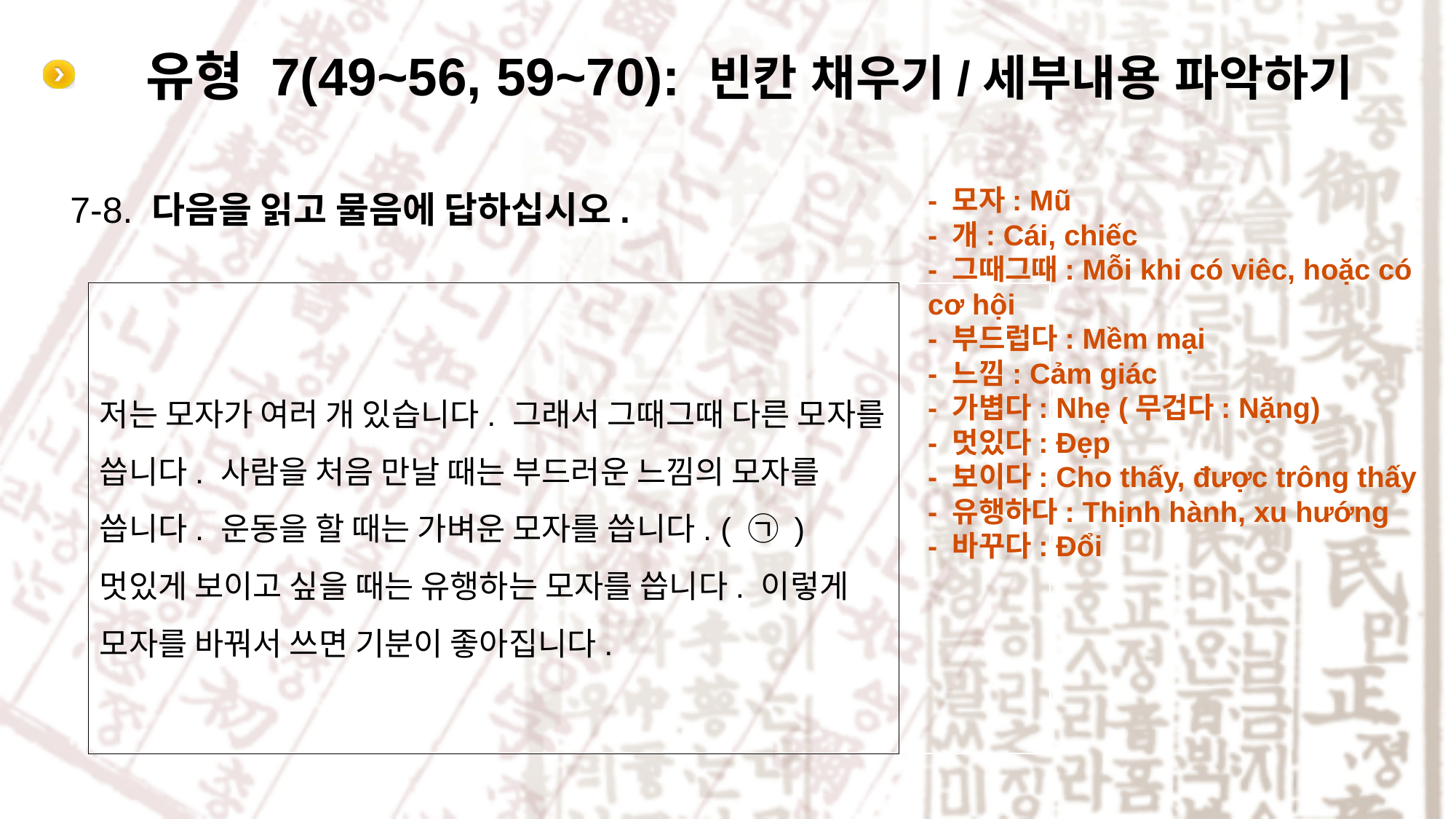

# 유형 7(49~56, 59~70): 빈칸 채우기/세부내용 파악하기
7-8. 다음을 읽고 물음에 답하십시오.
- 모자: Mũ
- 개: Cái, chiếc
- 그때그때: Mỗi khi có viêc, hoặc có cơ hội
- 부드럽다: Mềm mại
- 느낌: Cảm giác
- 가볍다: Nhẹ (무겁다: Nặng)
- 멋있다: Đẹp
- 보이다: Cho thấy, được trông thấy
- 유행하다: Thịnh hành, xu hướng
- 바꾸다: Đổi
저는 모자가 여러 개 있습니다. 그래서 그때그때 다른 모자를 씁니다. 사람을 처음 만날 때는 부드러운 느낌의 모자를 씁니다. 운동을 할 때는 가벼운 모자를 씁니다. ( ㉠ ) 멋있게 보이고 싶을 때는 유행하는 모자를 씁니다. 이렇게 모자를 바꿔서 쓰면 기분이 좋아집니다.